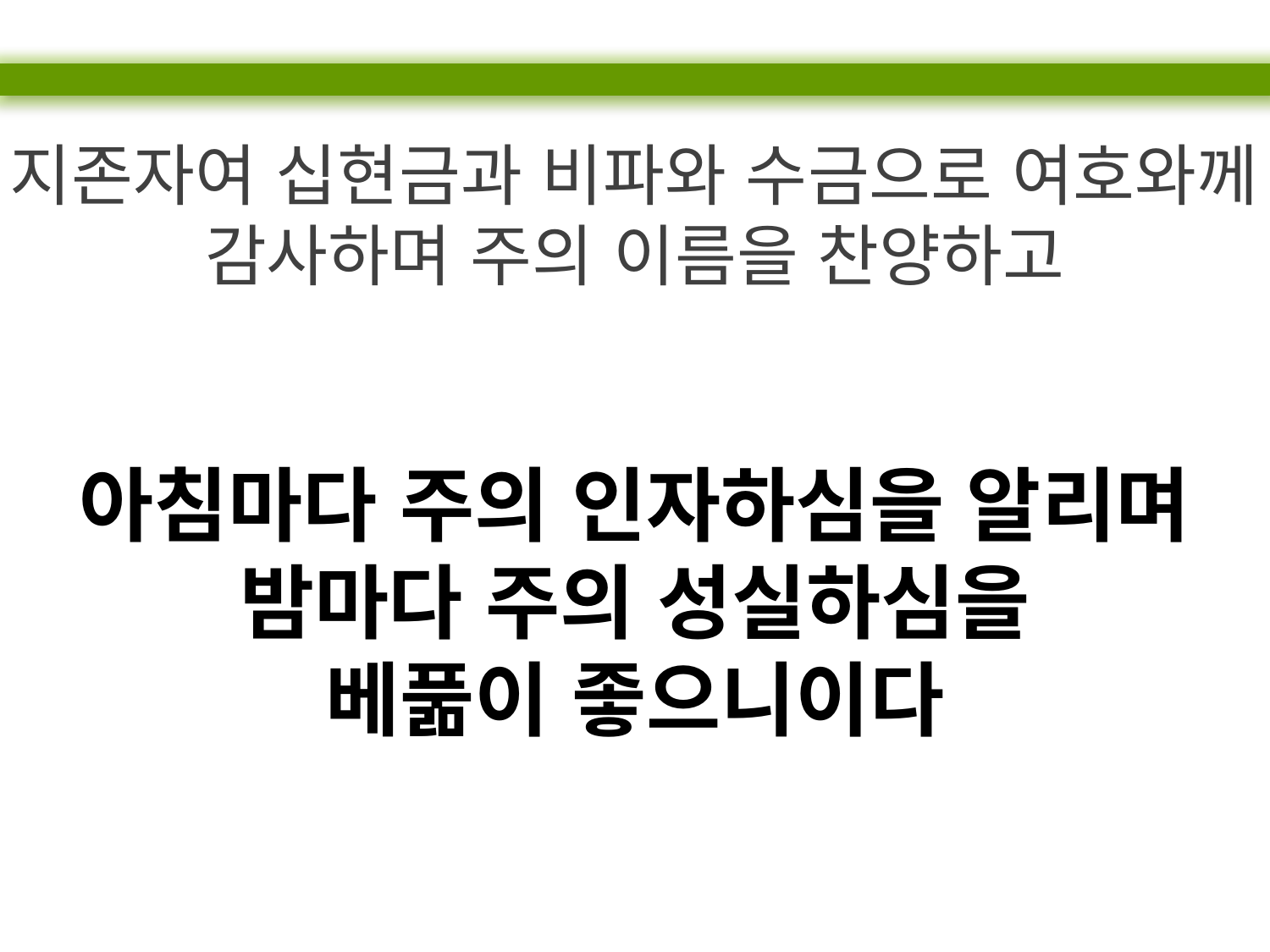

지존자여 십현금과 비파와 수금으로 여호와께 감사하며 주의 이름을 찬양하고
아침마다 주의 인자하심을 알리며 밤마다 주의 성실하심을
베풂이 좋으니이다